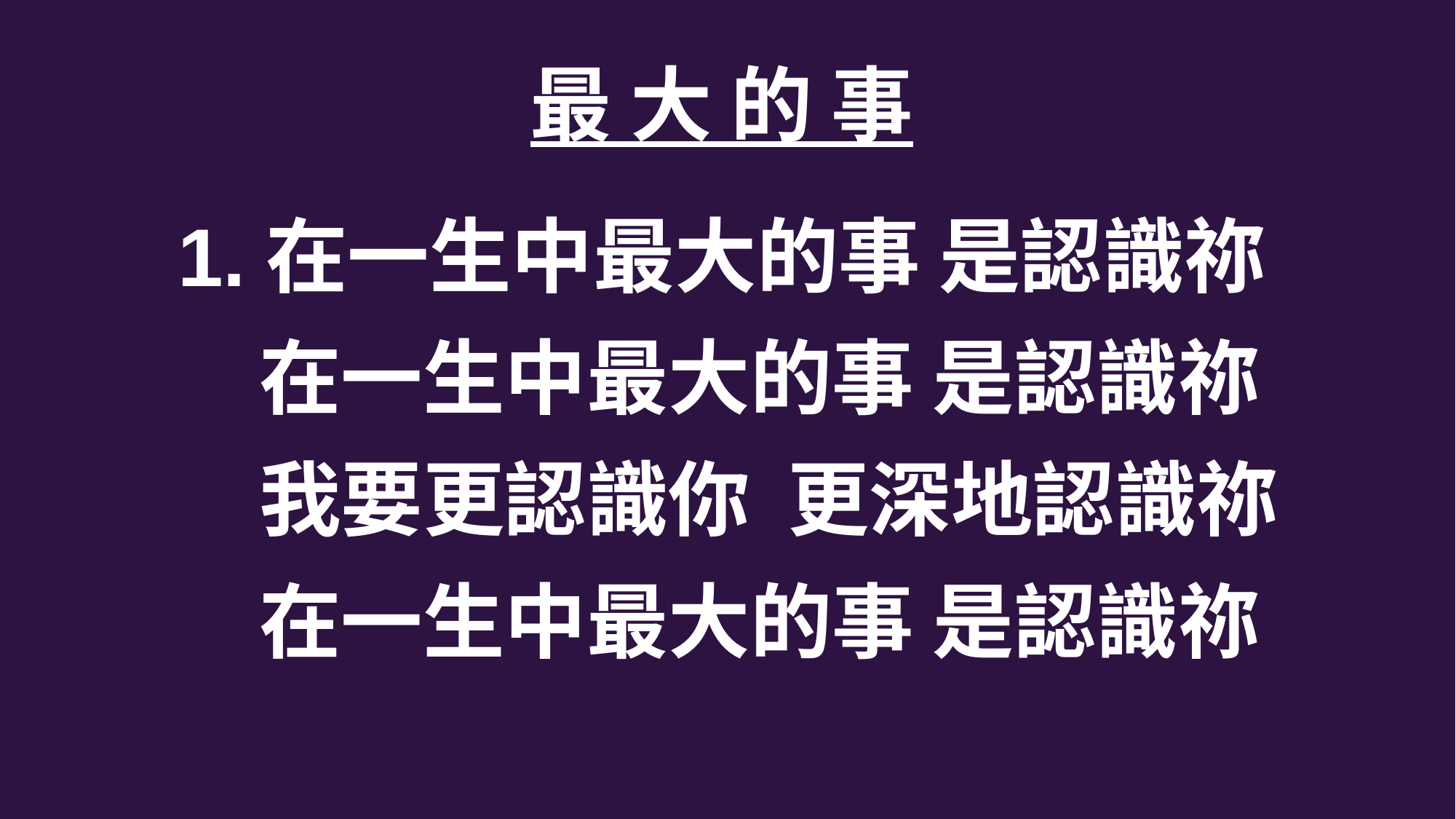

最 大 的 事

1.在一生中最大的事 是認識祢
   在一生中最大的事 是認識祢
    我要更認識你  更深地認識祢
   在一生中最大的事 是認識祢